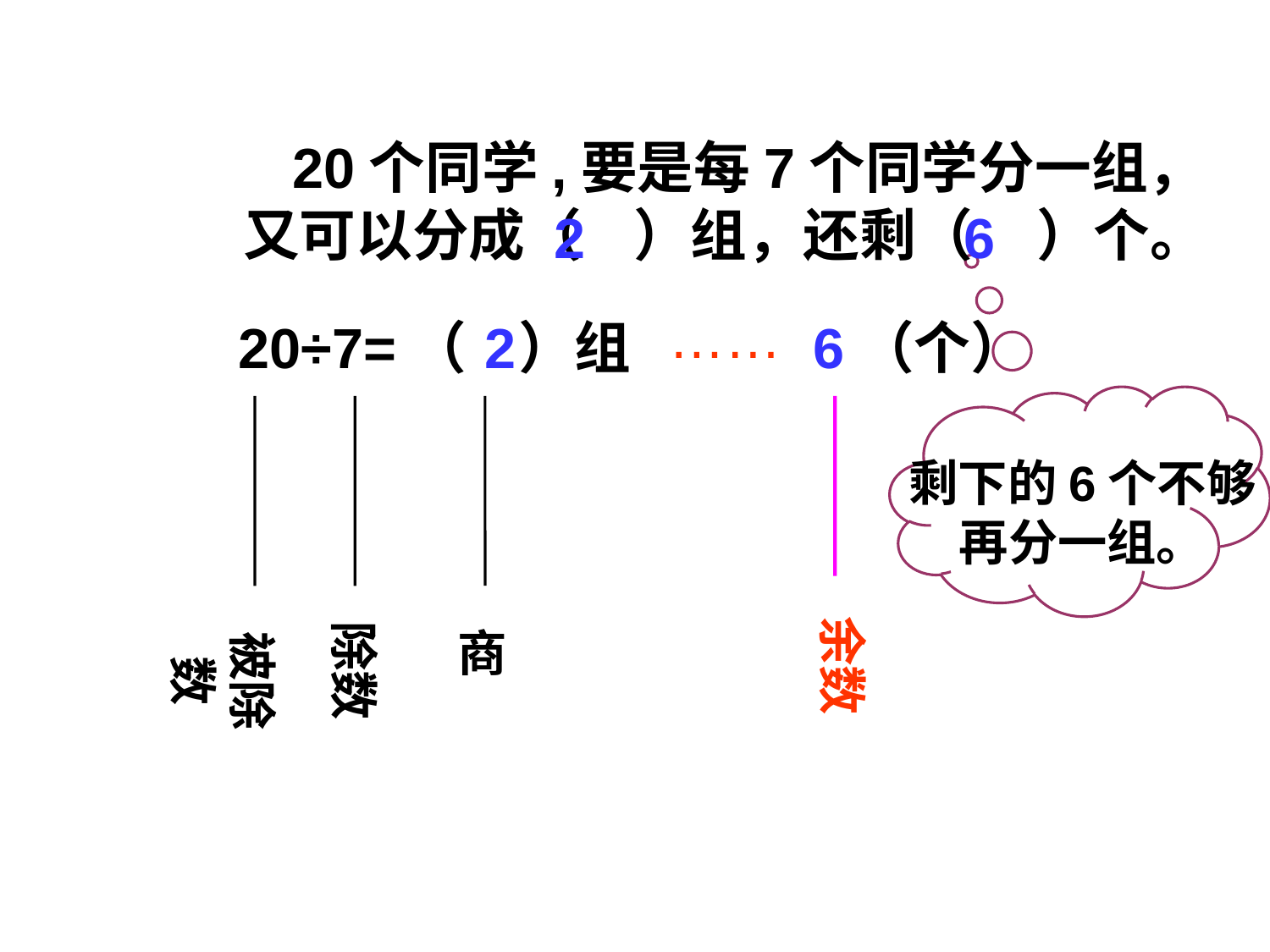

20个同学,要是每7个同学分一组，又可以分成（    ）组，还剩（     ）个。
2
6
……
20÷7=（    ）组
2
6（个）

剩下的6个不够再分一组。
被除数
余数
除数
商